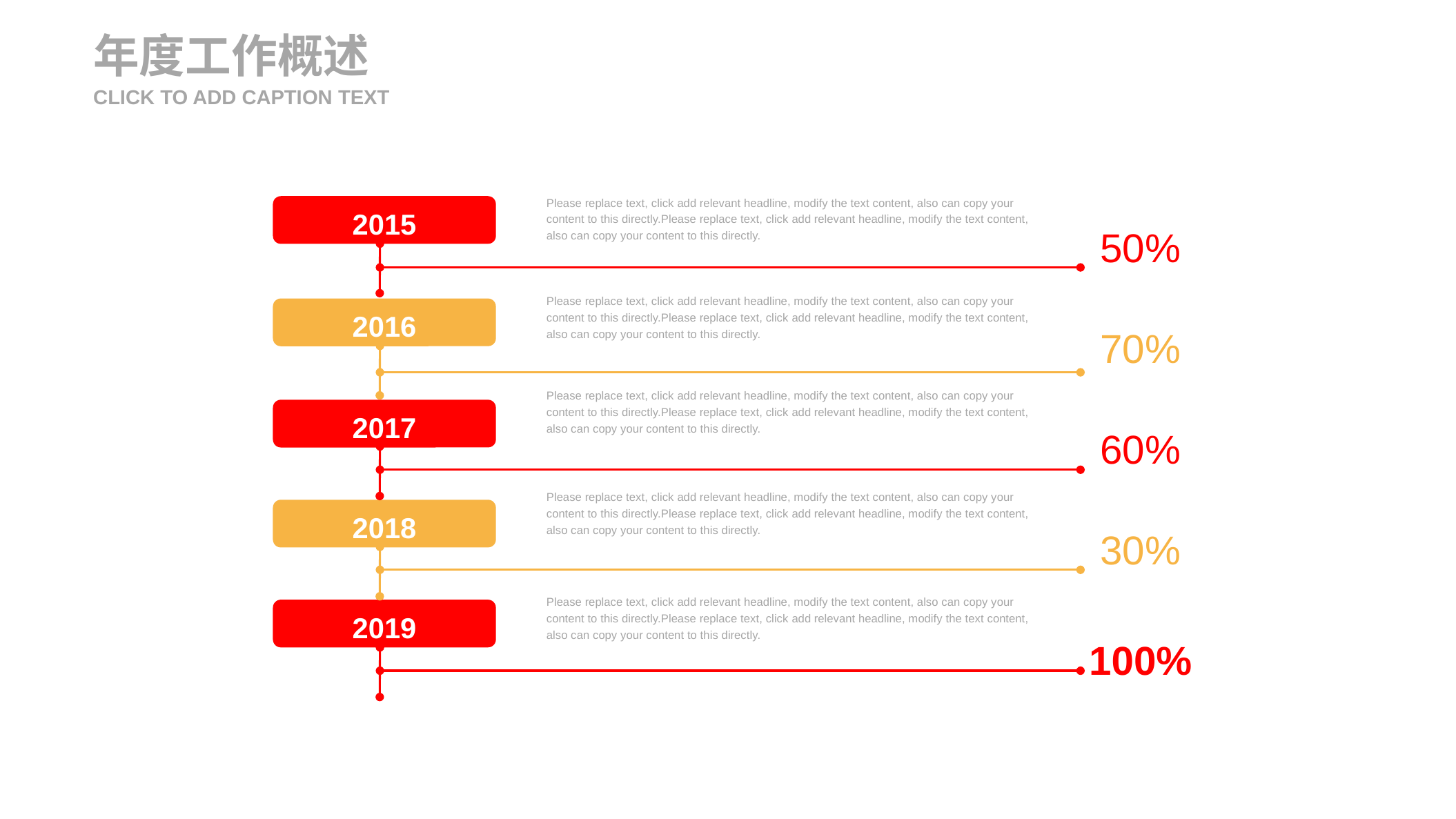

年度工作概述
CLICK TO ADD CAPTION TEXT
Please replace text, click add relevant headline, modify the text content, also can copy your content to this directly.Please replace text, click add relevant headline, modify the text content, also can copy your content to this directly.
2015
50%
Please replace text, click add relevant headline, modify the text content, also can copy your content to this directly.Please replace text, click add relevant headline, modify the text content, also can copy your content to this directly.
2016
70%
Please replace text, click add relevant headline, modify the text content, also can copy your content to this directly.Please replace text, click add relevant headline, modify the text content, also can copy your content to this directly.
2017
60%
Please replace text, click add relevant headline, modify the text content, also can copy your content to this directly.Please replace text, click add relevant headline, modify the text content, also can copy your content to this directly.
2018
30%
Please replace text, click add relevant headline, modify the text content, also can copy your content to this directly.Please replace text, click add relevant headline, modify the text content, also can copy your content to this directly.
2019
100%